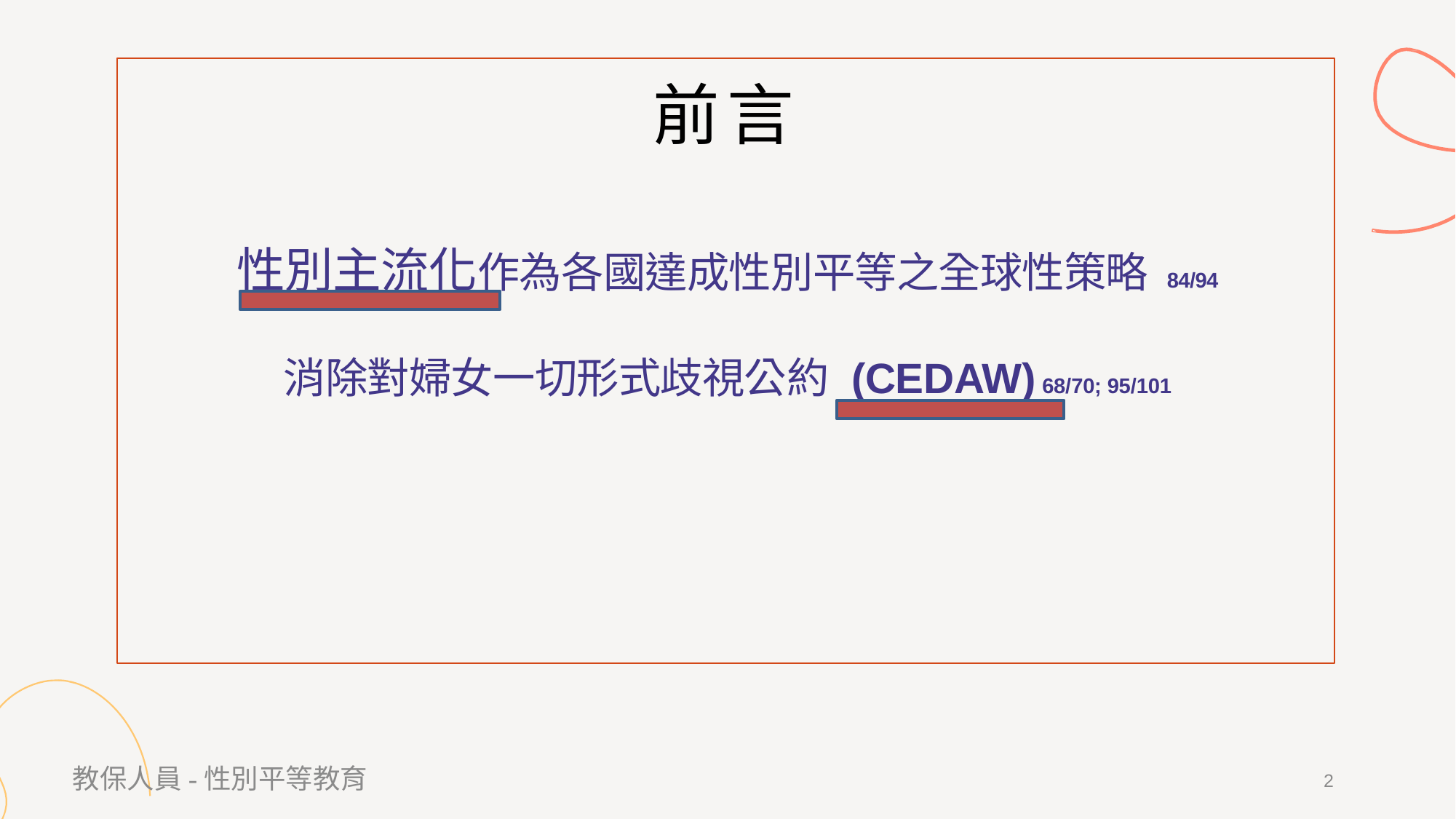

# 前言
性別主流化作為各國達成性別平等之全球性策略 84/94

消除對婦女一切形式歧視公約 (CEDAW) 68/70; 95/101

教保人員-性別平等教育
2